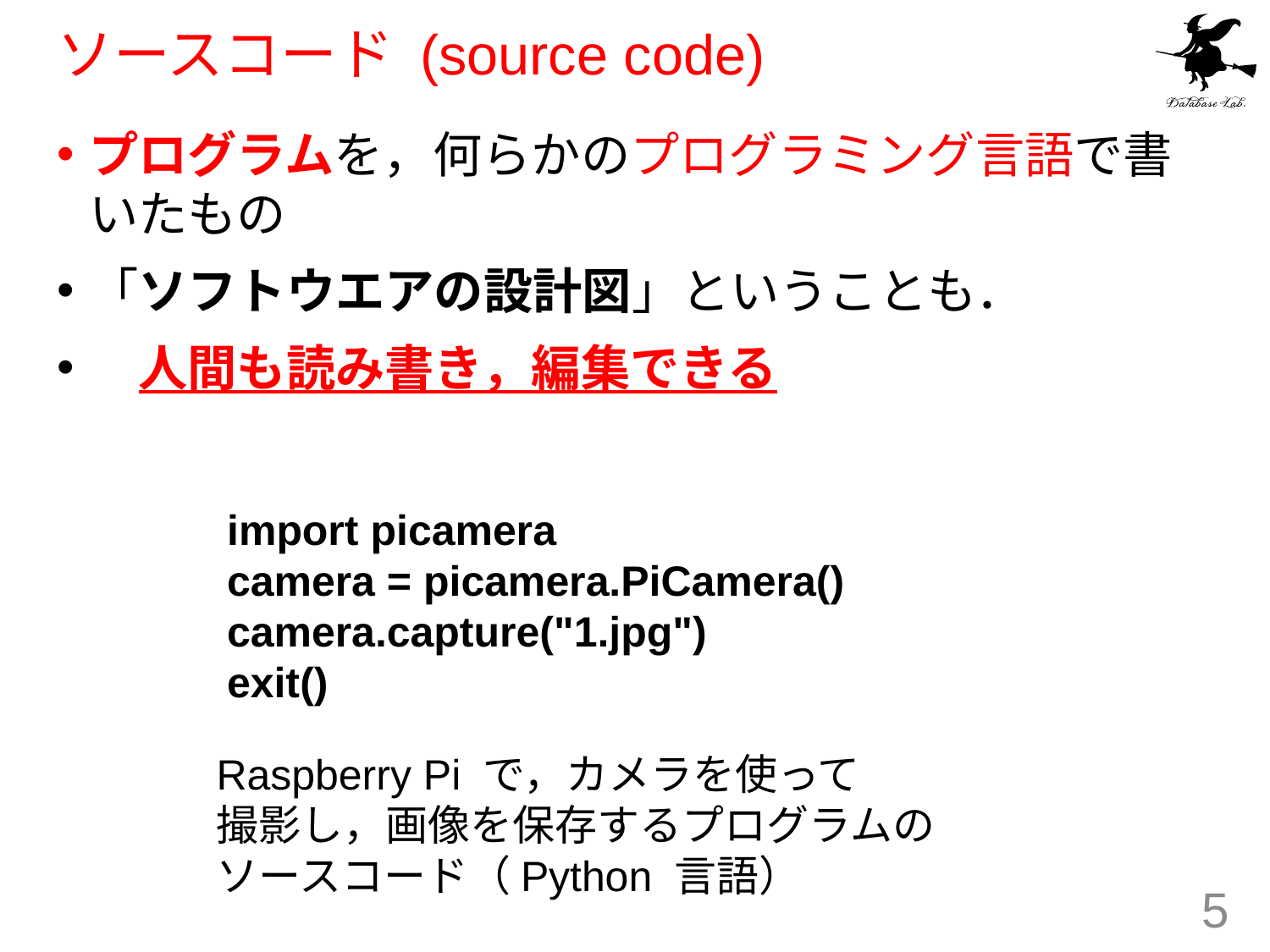

# ソースコード (source code)
プログラムを，何らかのプログラミング言語で書いたもの
「ソフトウエアの設計図」ということも．
　人間も読み書き，編集できる

import picamera
camera = picamera.PiCamera()
camera.capture("1.jpg")
exit()
Raspberry Pi で，カメラを使って
撮影し，画像を保存するプログラムの
ソースコード（Python 言語）
5